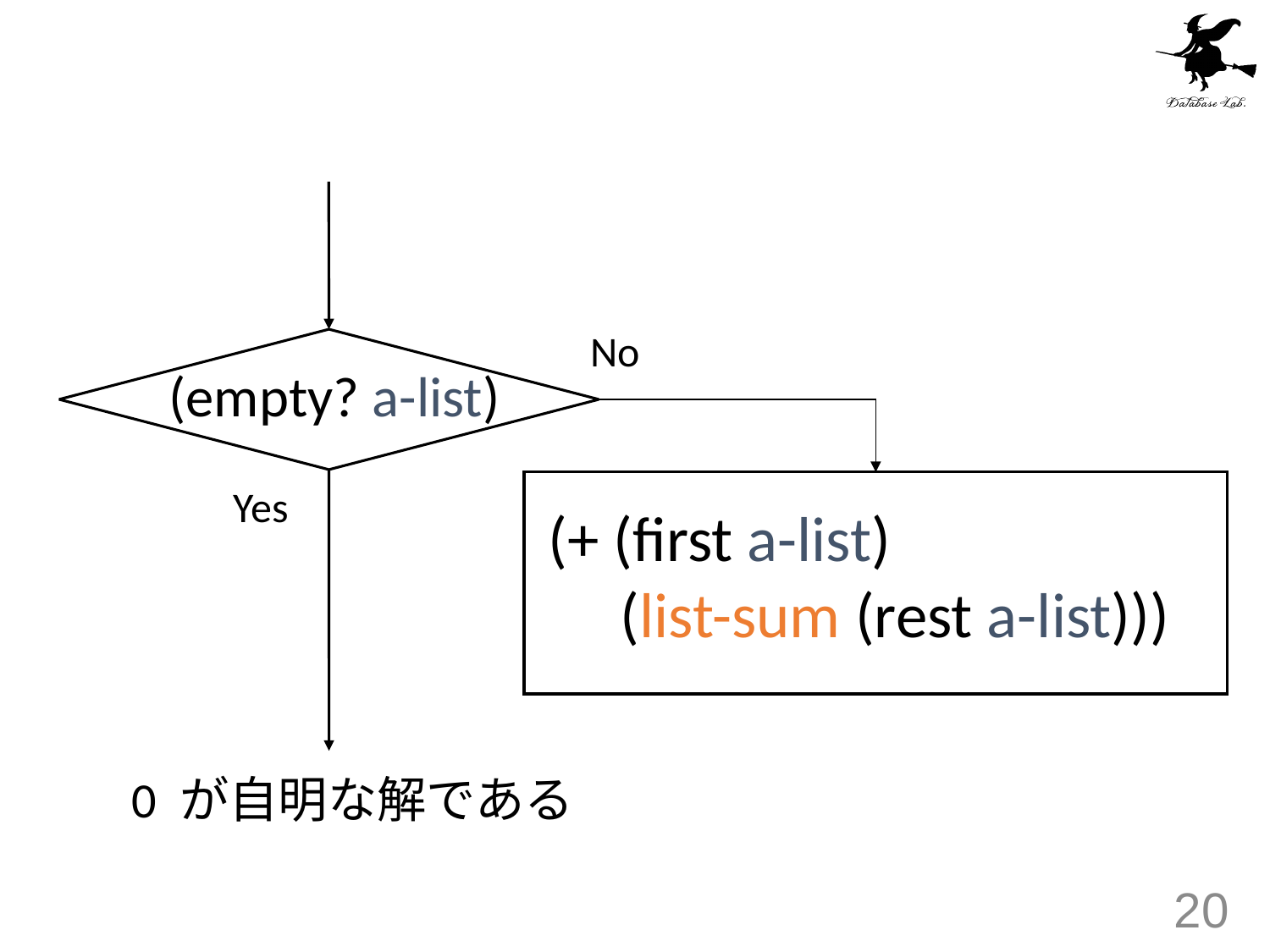

No

(empty? a-list)

Yes
(+ (first a-list)
     (list-sum (rest a-list)))
0 が自明な解である
20